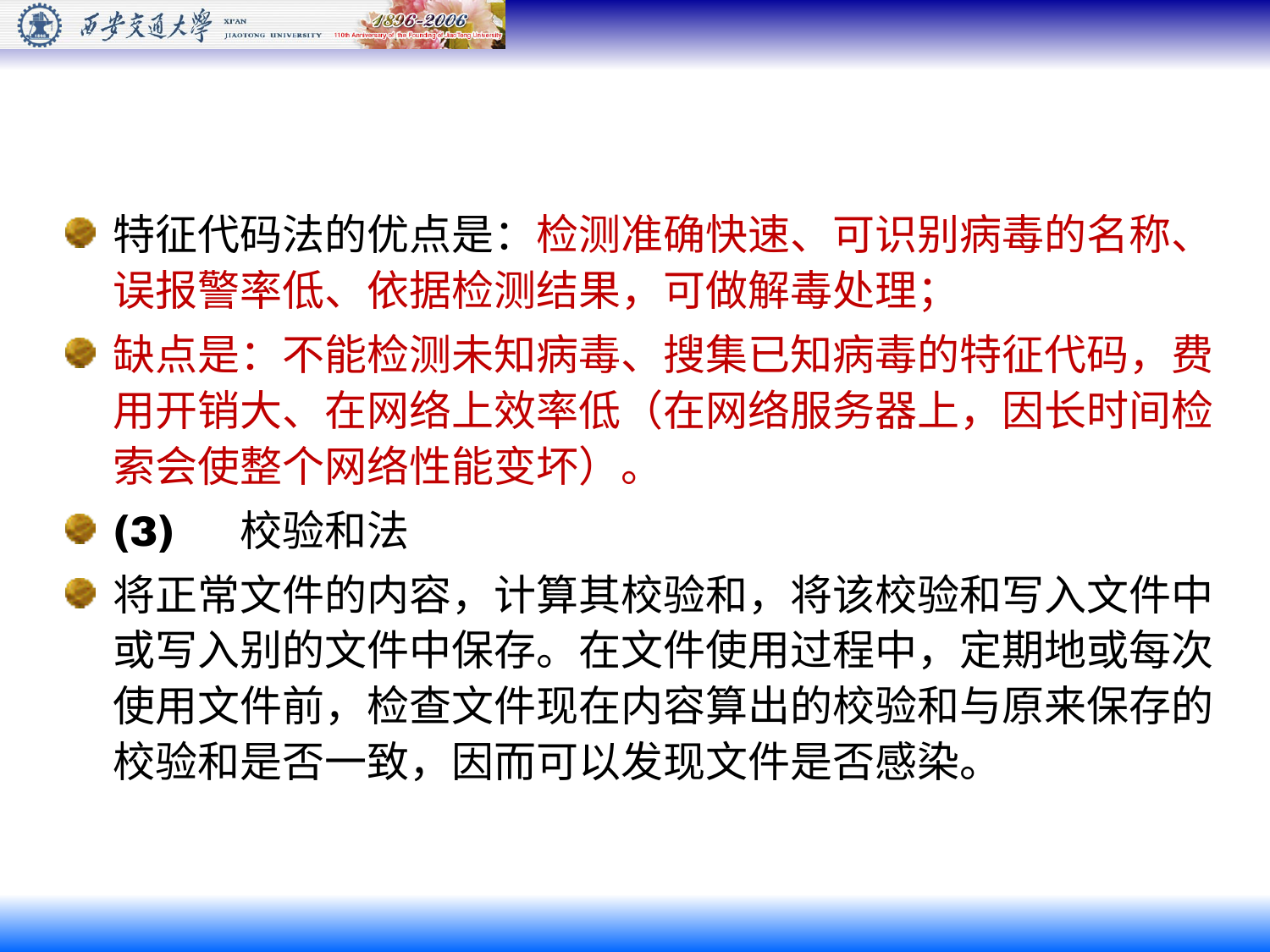

#
特征代码法的优点是：检测准确快速、可识别病毒的名称、误报警率低、依据检测结果，可做解毒处理；
缺点是：不能检测未知病毒、搜集已知病毒的特征代码，费用开销大、在网络上效率低（在网络服务器上，因长时间检索会使整个网络性能变坏）。
(3)	校验和法
将正常文件的内容，计算其校验和，将该校验和写入文件中或写入别的文件中保存。在文件使用过程中，定期地或每次使用文件前，检查文件现在内容算出的校验和与原来保存的校验和是否一致，因而可以发现文件是否感染。

72